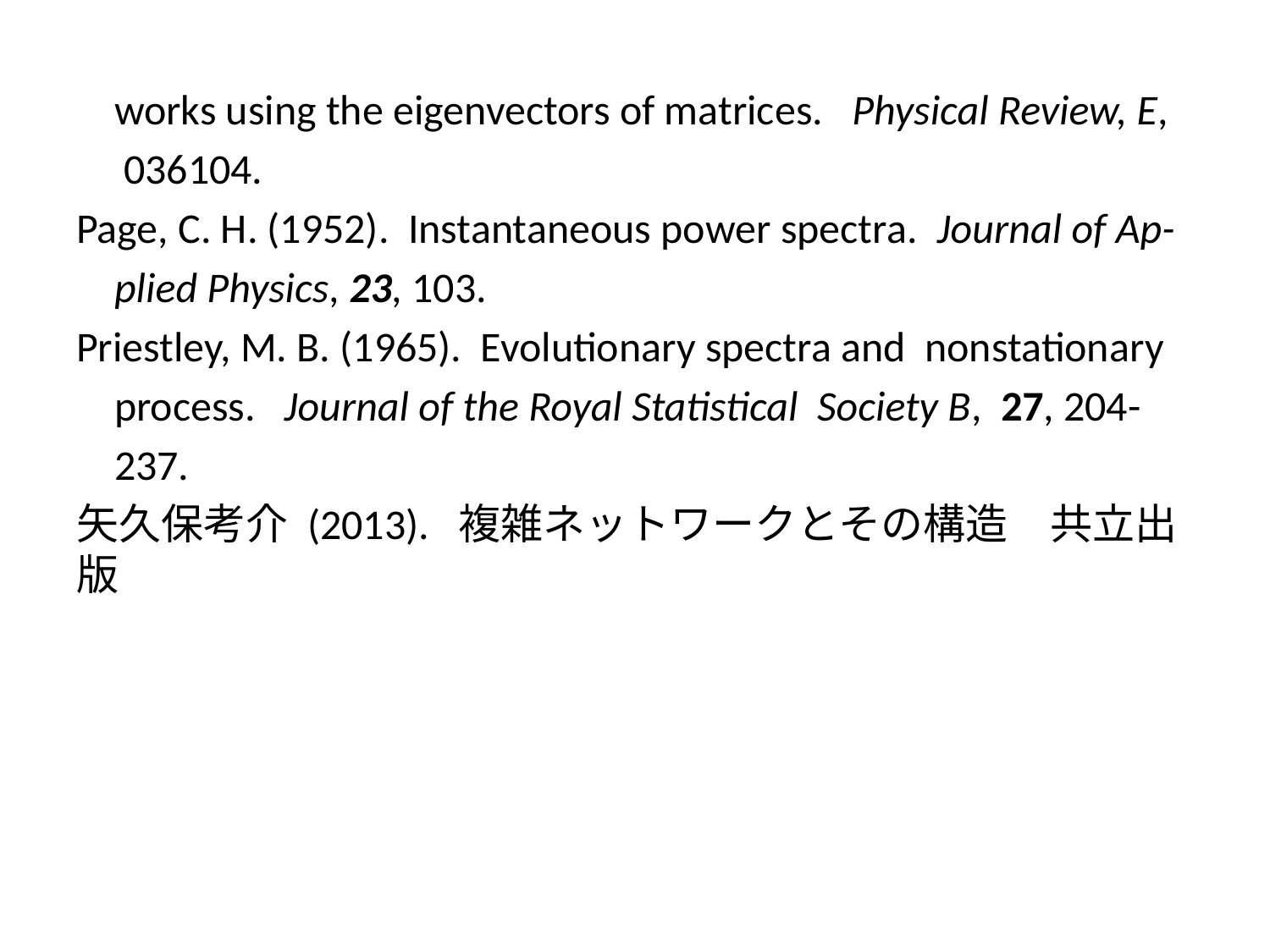

works using the eigenvectors of matrices.   Physical Review, E,
     036104.
Page, C. H. (1952).  Instantaneous power spectra.  Journal of Ap-
    plied Physics, 23, 103.
Priestley, M. B. (1965).  Evolutionary spectra and  nonstationary
    process.   Journal of the Royal Statistical  Society B,  27, 204-
    237.
矢久保考介 (2013).  複雑ネットワークとその構造　共立出版